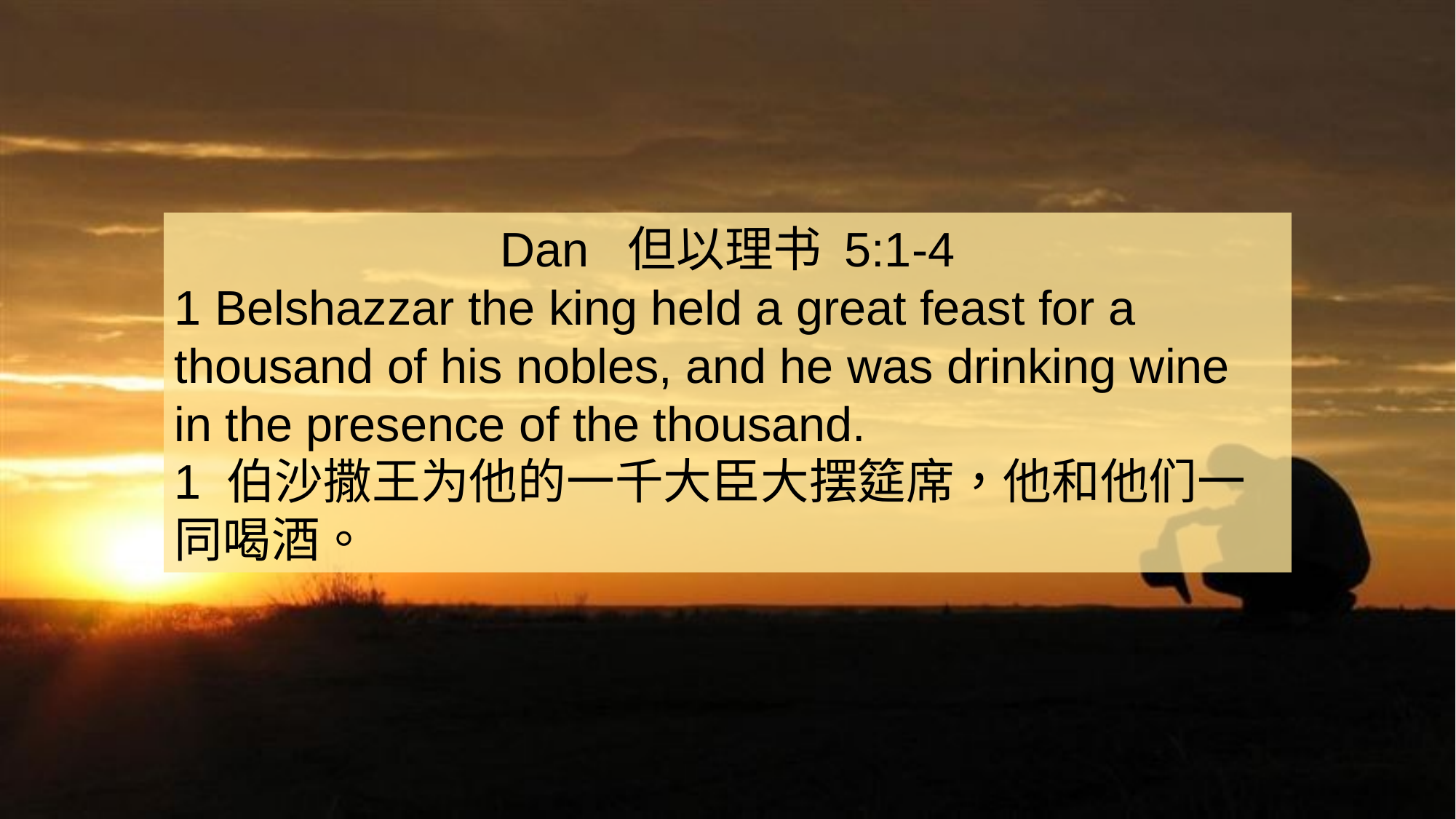

Dan  但以理书 5:1-4
1 Belshazzar the king held a great feast for a thousand of his nobles, and he was drinking wine in the presence of the thousand.
1 伯沙撒王为他的一千大臣大摆筵席，他和他们一同喝酒。